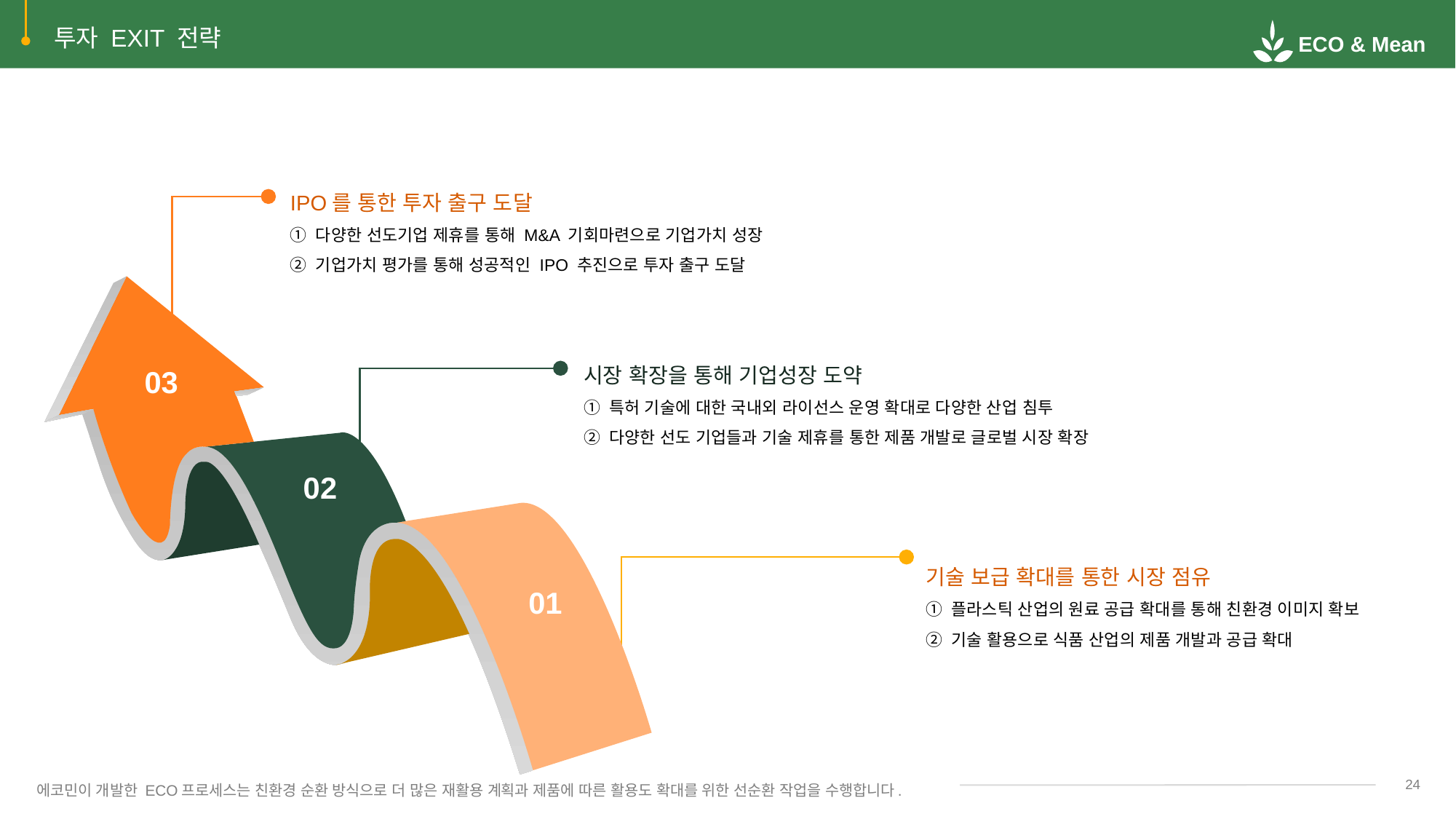

투자 EXIT 전략
IPO를 통한 투자 출구 도달
① 다양한 선도기업 제휴를 통해 M&A 기회마련으로 기업가치 성장
② 기업가치 평가를 통해 성공적인 IPO 추진으로 투자 출구 도달

시장 확장을 통해 기업성장 도약
① 특허 기술에 대한 국내외 라이선스 운영 확대로 다양한 산업 침투
② 다양한 선도 기업들과 기술 제휴를 통한 제품 개발로 글로벌 시장 확장
03

02

기술 보급 확대를 통한 시장 점유
① 플라스틱 산업의 원료 공급 확대를 통해 친환경 이미지 확보
② 기술 활용으로 식품 산업의 제품 개발과 공급 확대

01